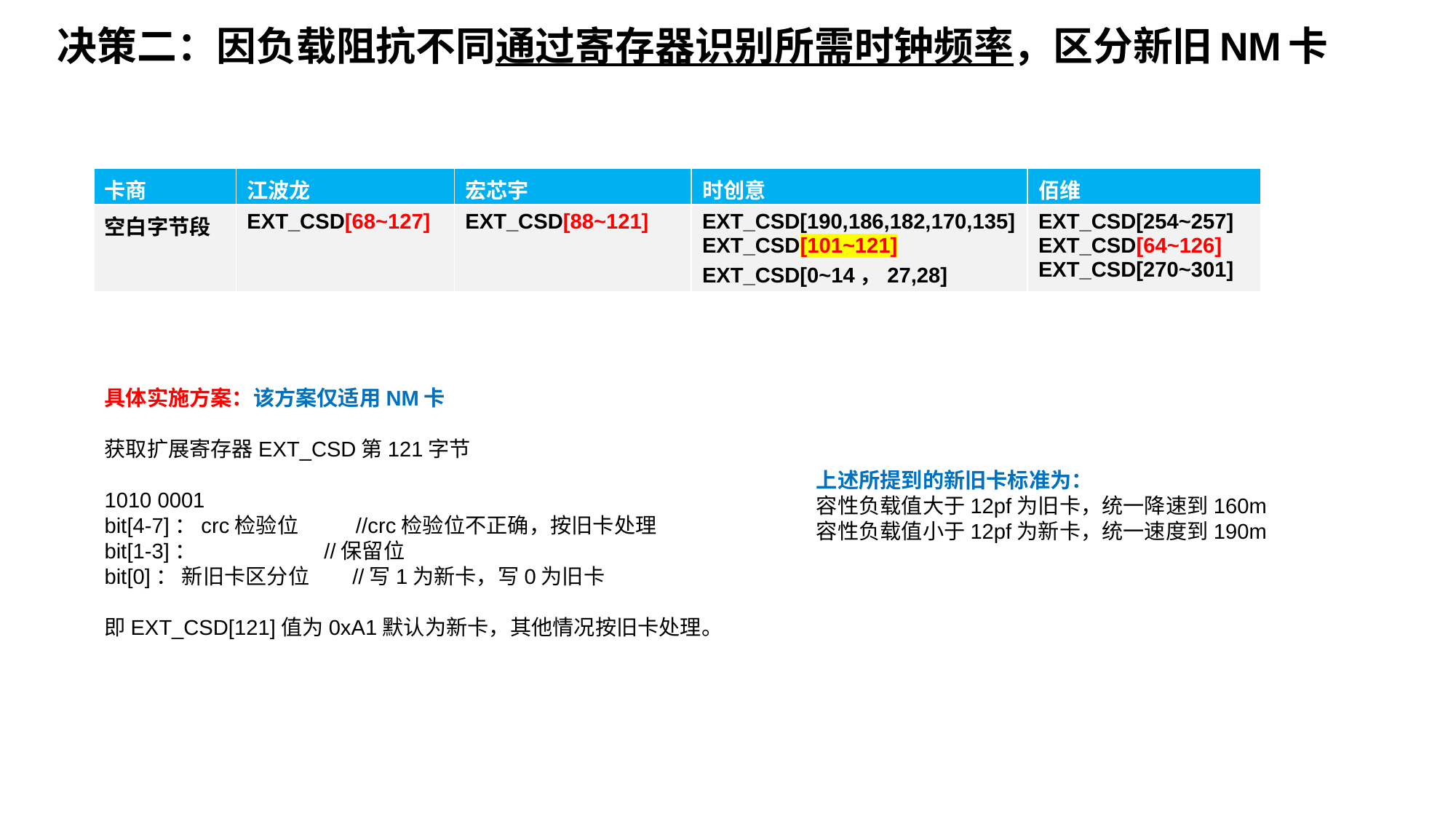

决策二：因负载阻抗不同通过寄存器识别所需时钟频率，区分新旧NM卡
| 卡商 | 江波龙 | 宏芯宇 | 时创意 | 佰维 |
| --- | --- | --- | --- | --- |
| 空白字节段 | EXT\_CSD[68~127] | EXT\_CSD[88~121] | EXT\_CSD[190,186,182,170,135] EXT\_CSD[101~121] EXT\_CSD[0~14，27,28] | EXT\_CSD[254~257] EXT\_CSD[64~126] EXT\_CSD[270~301] |

具体实施方案：该方案仅适用NM卡

获取扩展寄存器EXT_CSD第121字节

1010 0001
bit[4-7]：crc检验位           //crc检验位不正确，按旧卡处理
bit[1-3]：                          //保留位
bit[0]： 新旧卡区分位        //写1为新卡，写0为旧卡

即EXT_CSD[121]值为0xA1默认为新卡，其他情况按旧卡处理。

上述所提到的新旧卡标准为：
容性负载值大于12pf为旧卡，统一降速到160m
容性负载值小于12pf为新卡，统一速度到190m